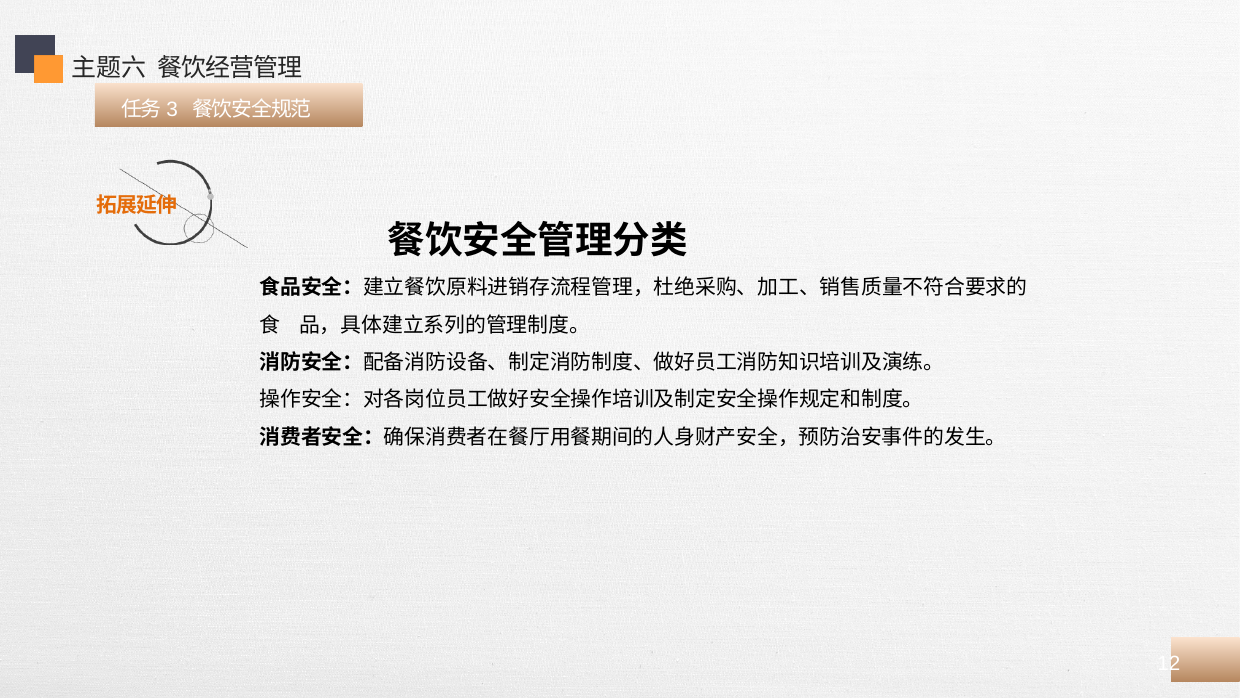

主题六  餐饮经营管理

 任务3  餐饮安全规范
              餐饮安全管理分类
食品安全：建立餐饮原料进销存流程管理，杜绝采购、加工、销售质量不符合要求的食    品，具体建立系列的管理制度。
消防安全：配备消防设备、制定消防制度、做好员工消防知识培训及演练。
操作安全：对各岗位员工做好安全操作培训及制定安全操作规定和制度。
消费者安全：确保消费者在餐厅用餐期间的人身财产安全，预防治安事件的发生。